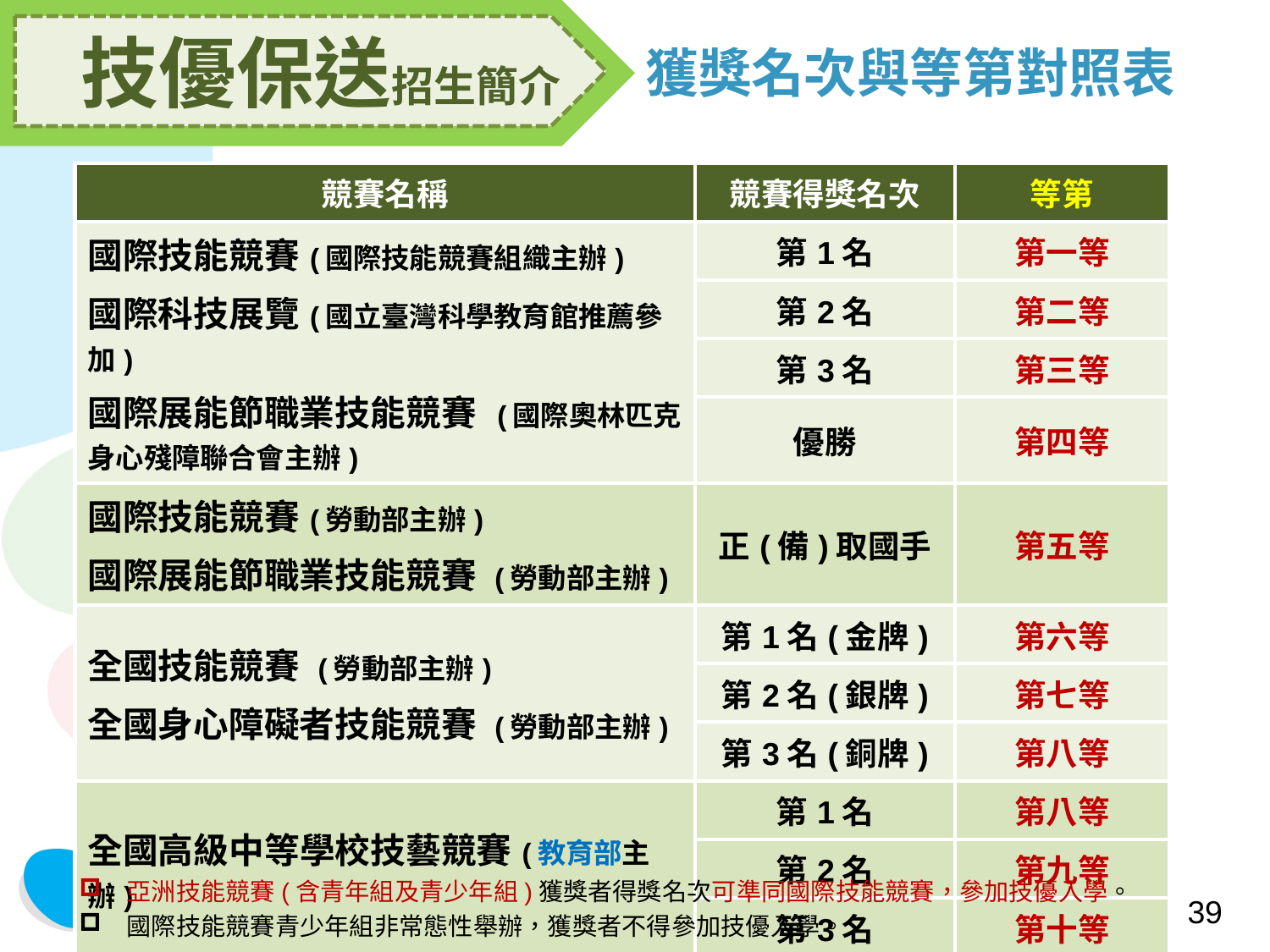

# 獲獎名次與等第對照表

  技優保送招生簡介
| 競賽名稱 | 競賽得獎名次 | 等第 |
| --- | --- | --- |
| 國際技能競賽(國際技能競賽組織主辦) 國際科技展覽(國立臺灣科學教育館推薦參加) 國際展能節職業技能競賽 (國際奧林匹克身心殘障聯合會主辦) | 第1名 | 第一等 |
|  | 第2名 | 第二等 |
|  | 第3名 | 第三等 |
|  | 優勝 | 第四等 |
| 國際技能競賽(勞動部主辦) 國際展能節職業技能競賽 (勞動部主辦) | 正(備)取國手 | 第五等 |
| 全國技能競賽 (勞動部主辦) 全國身心障礙者技能競賽 (勞動部主辦) | 第1名(金牌) | 第六等 |
|  | 第2名(銀牌) | 第七等 |
|  | 第3名(銅牌) | 第八等 |
| 全國高級中等學校技藝競賽(教育部主辦) | 第1名 | 第八等 |
|  | 第2名 | 第九等 |
|  | 第3名 | 第十等 |
亞洲技能競賽(含青年組及青少年組)獲獎者得獎名次可準同國際技能競賽，參加技優入學。
國際技能競賽青少年組非常態性舉辦，獲獎者不得參加技優入學。